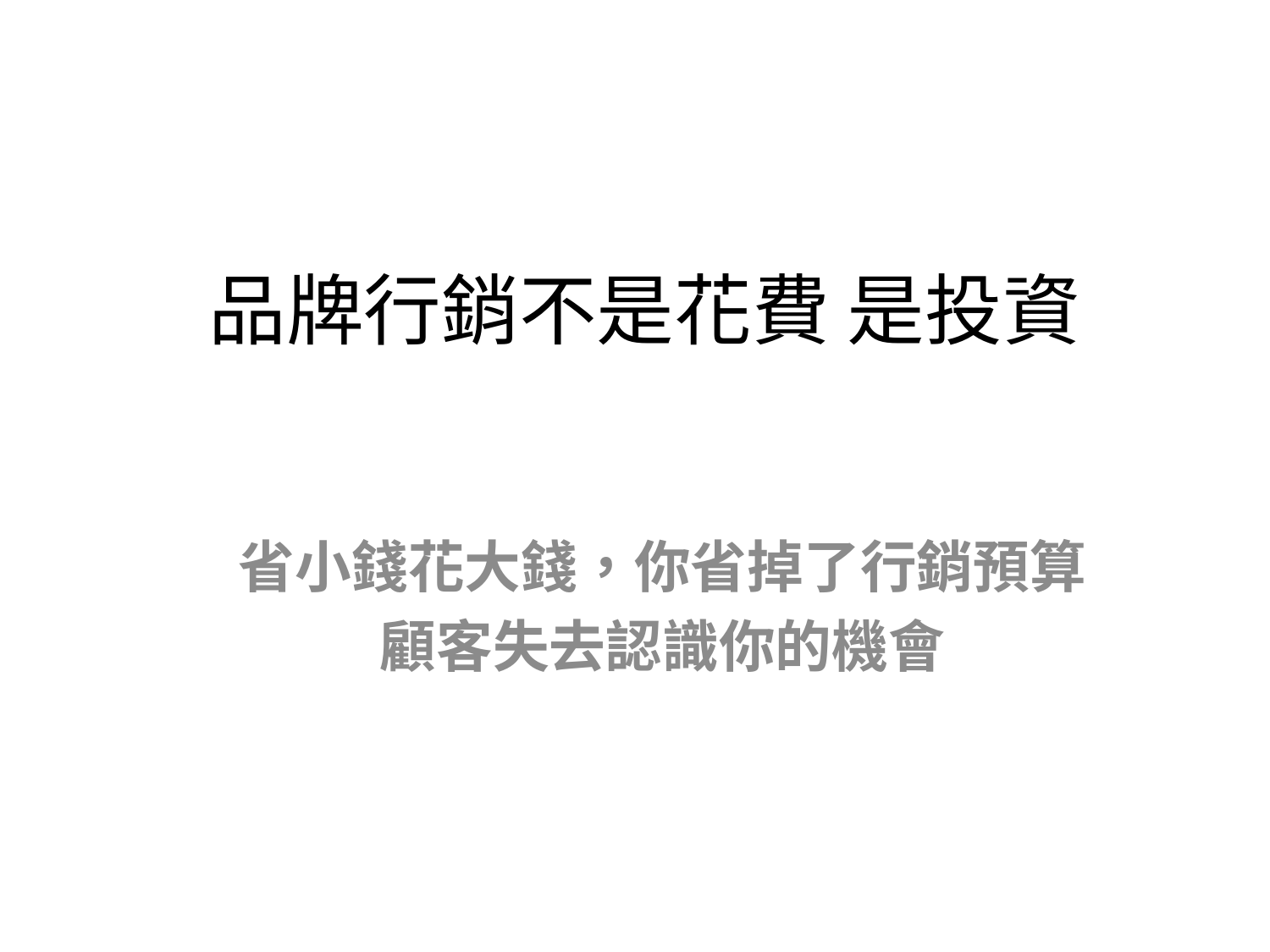

# 品牌行銷不是花費 是投資

省小錢花大錢，你省掉了行銷預算
顧客失去認識你的機會